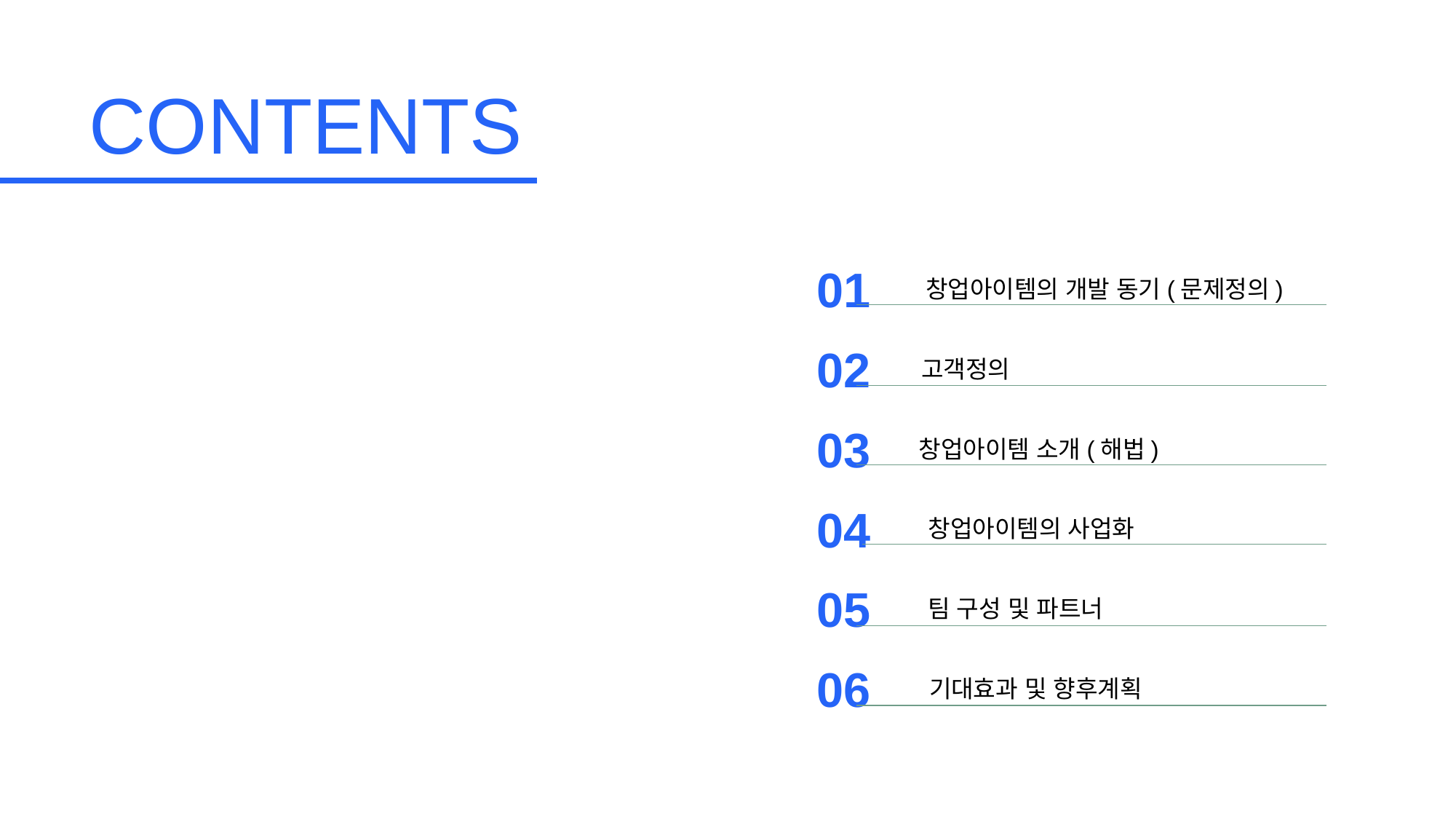

CONTENTS

01
창업아이템의 개발 동기(문제정의)
02
고객정의
03
창업아이템 소개(해법)
04
창업아이템의 사업화
05
팀 구성 및 파트너
06
기대효과 및 향후계획